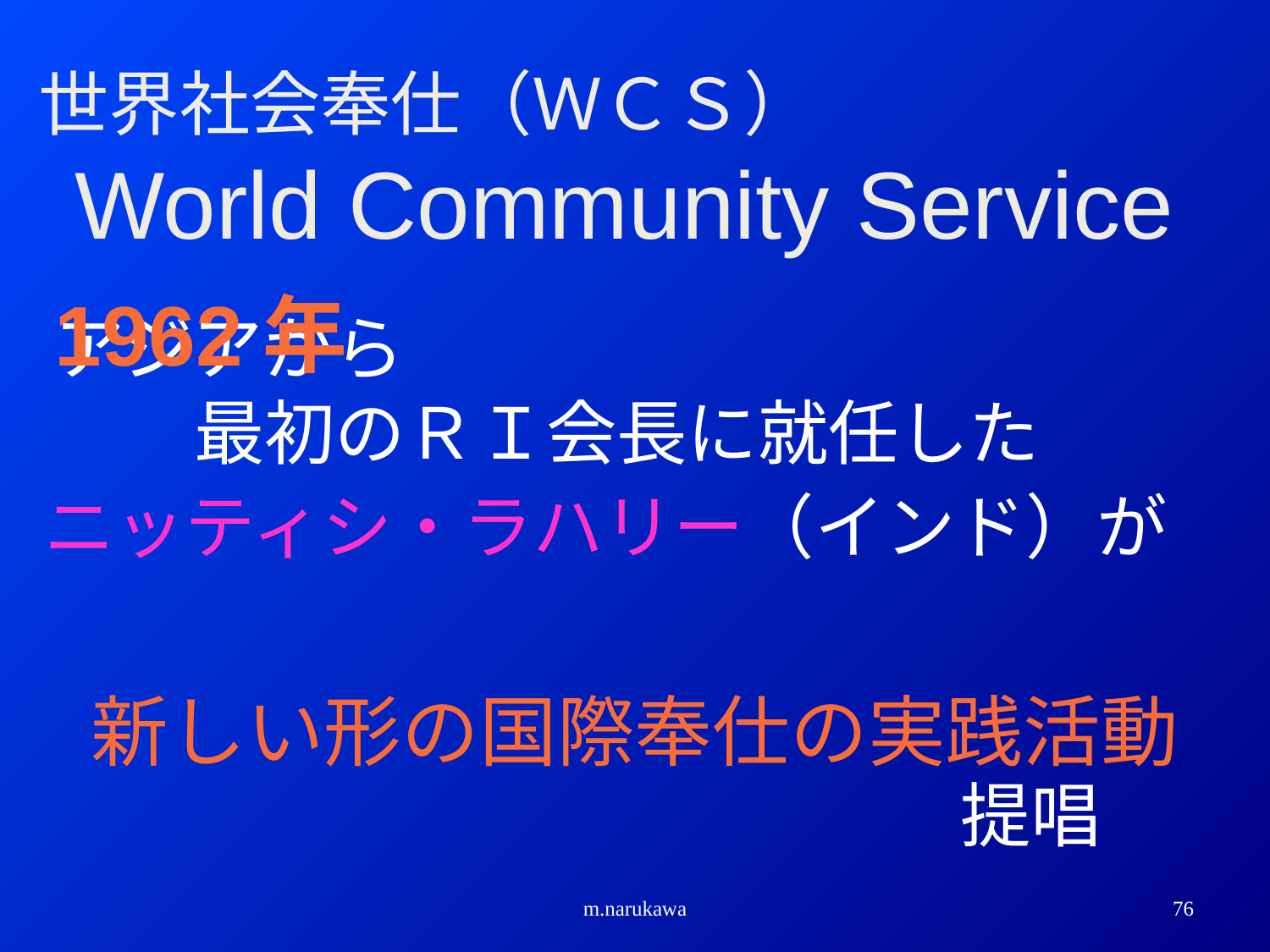

世界社会奉仕（ＷＣＳ） 　　　　　　　　　　　　World Community Service
1962年
アジアから　　　　　　　　　　　最初のＲＩ会長に就任した
ニッティシ・ラハリー（インド）が
　　　　　　　　　　　　　提唱
新しい形の国際奉仕の実践活動
m.narukawa
76